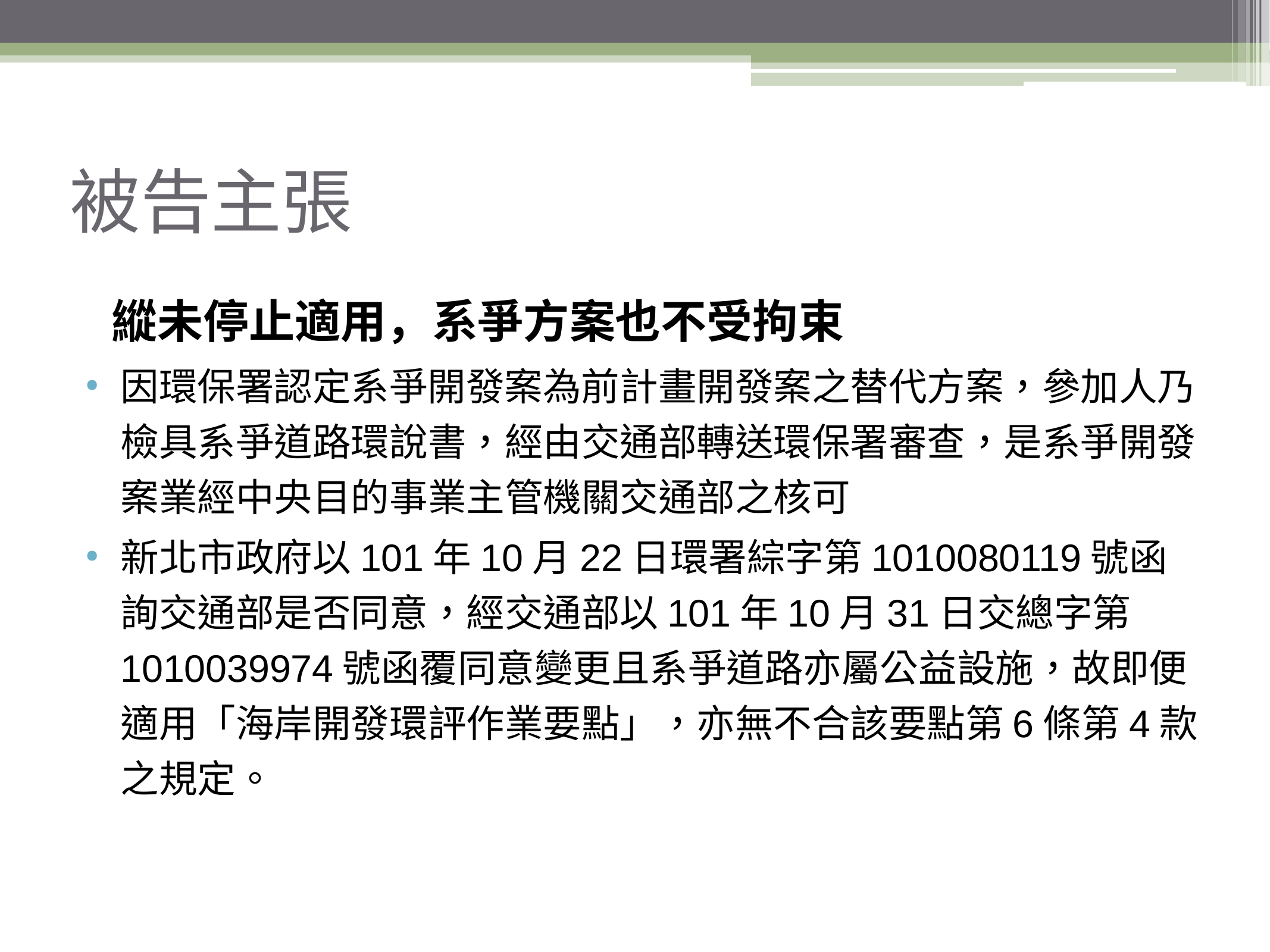

# 被告主張
 縱未停止適用，系爭方案也不受拘束
因環保署認定系爭開發案為前計畫開發案之替代方案，參加人乃檢具系爭道路環說書，經由交通部轉送環保署審查，是系爭開發案業經中央目的事業主管機關交通部之核可
新北市政府以101年10月22日環署綜字第1010080119號函詢交通部是否同意，經交通部以101年10月31日交總字第1010039974號函覆同意變更且系爭道路亦屬公益設施，故即便適用「海岸開發環評作業要點」，亦無不合該要點第6條第4款之規定。